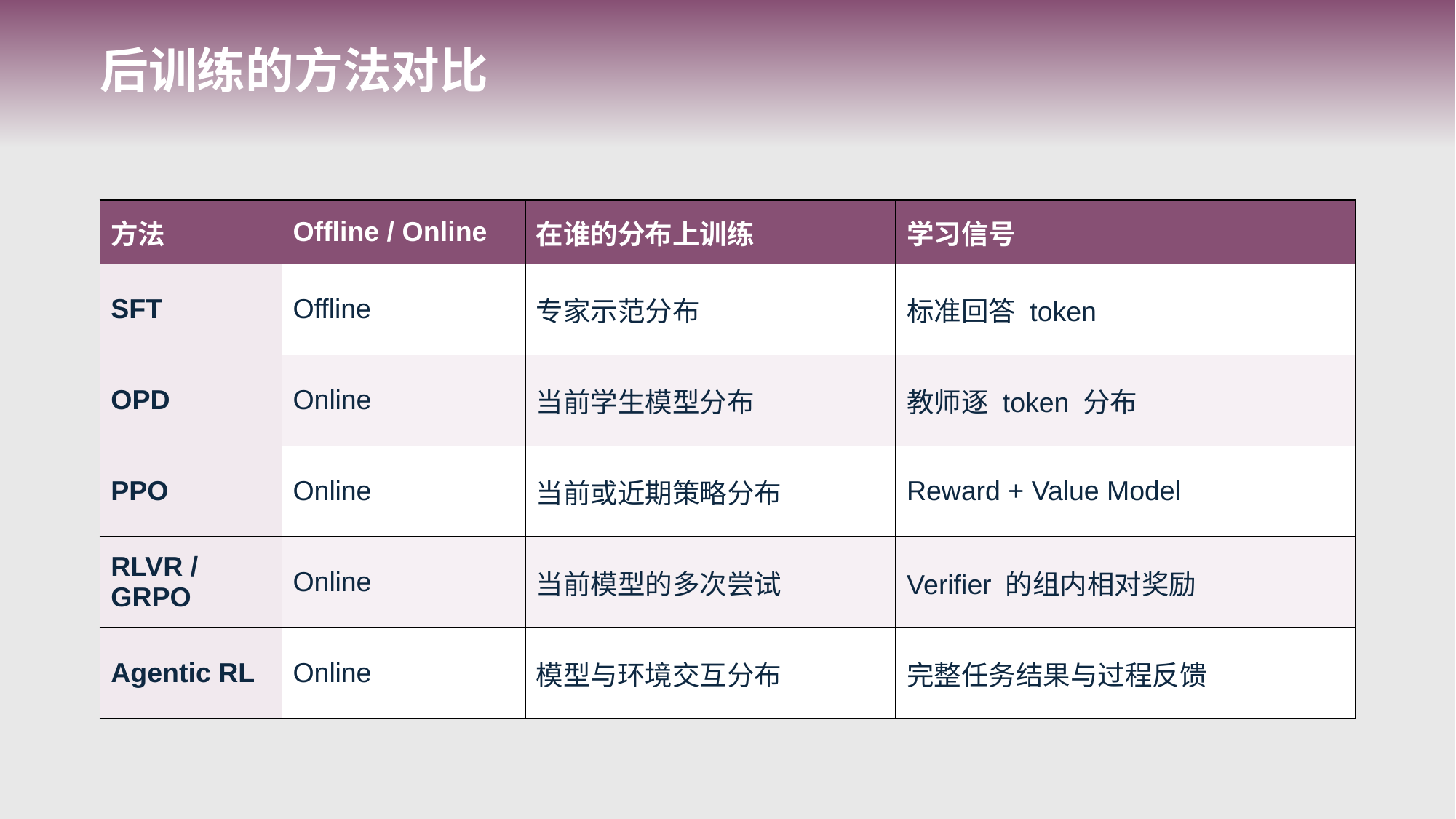

# 后训练的方法对比
| 方法 | Offline / Online | 在谁的分布上训练 | 学习信号 |
| --- | --- | --- | --- |
| SFT | Offline | 专家示范分布 | 标准回答 token |
| OPD | Online | 当前学生模型分布 | 教师逐 token 分布 |
| PPO | Online | 当前或近期策略分布 | Reward + Value Model |
| RLVR / GRPO | Online | 当前模型的多次尝试 | Verifier 的组内相对奖励 |
| Agentic RL | Online | 模型与环境交互分布 | 完整任务结果与过程反馈 |